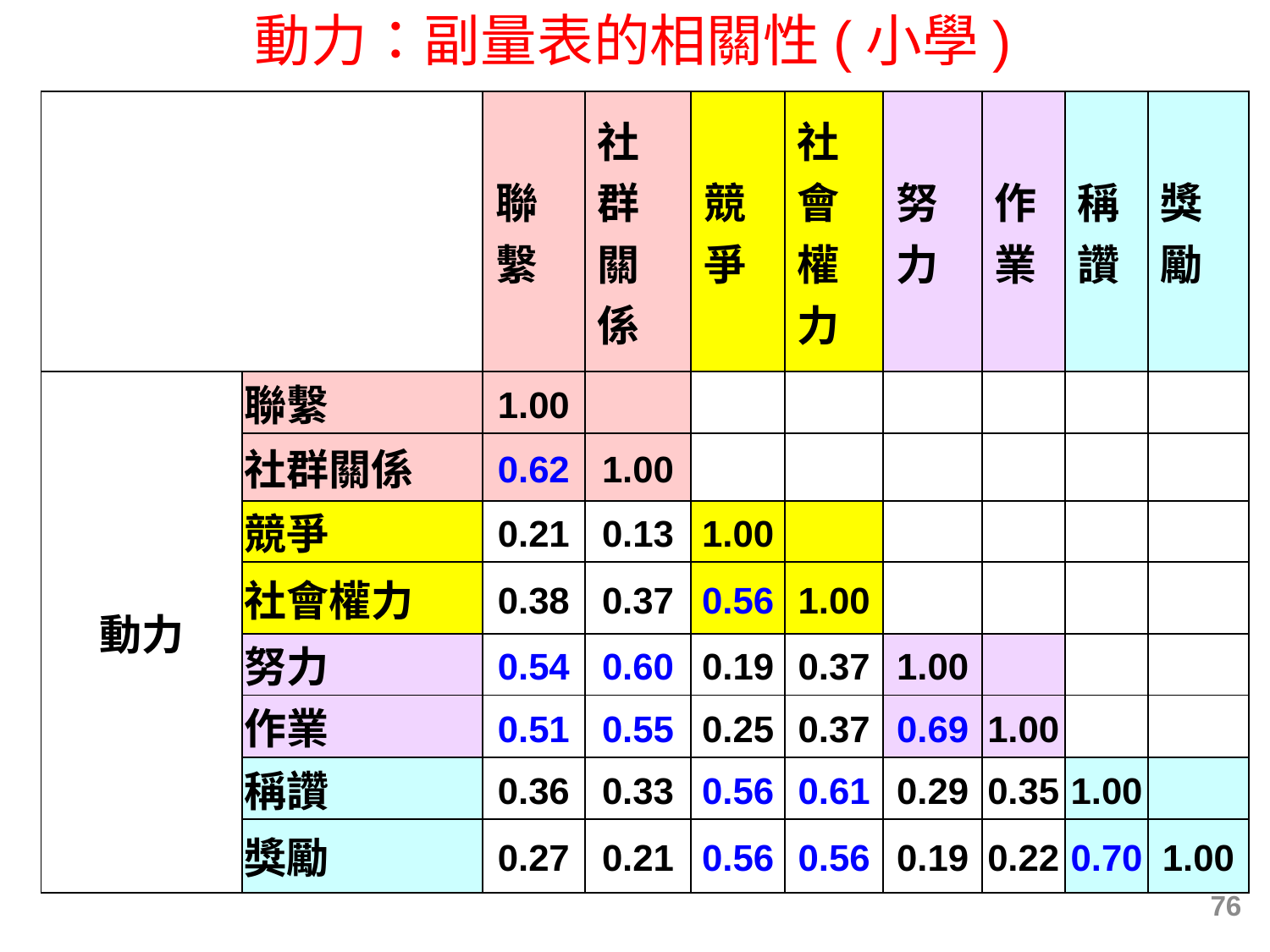

動力：副量表的相關性(小學)
|  |  | 聯繫 | 社群關係 | 競爭 | 社會權力 | 努力 | 作業 | 稱讚 | 獎勵 |
| --- | --- | --- | --- | --- | --- | --- | --- | --- | --- |
| 動力 | 聯繫 | 1.00 |  |  |  |  |  |  |  |
|  | 社群關係 | 0.62 | 1.00 |  |  |  |  |  |  |
|  | 競爭 | 0.21 | 0.13 | 1.00 |  |  |  |  |  |
|  | 社會權力 | 0.38 | 0.37 | 0.56 | 1.00 |  |  |  |  |
|  | 努力 | 0.54 | 0.60 | 0.19 | 0.37 | 1.00 |  |  |  |
|  | 作業 | 0.51 | 0.55 | 0.25 | 0.37 | 0.69 | 1.00 |  |  |
|  | 稱讚 | 0.36 | 0.33 | 0.56 | 0.61 | 0.29 | 0.35 | 1.00 |  |
|  | 獎勵 | 0.27 | 0.21 | 0.56 | 0.56 | 0.19 | 0.22 | 0.70 | 1.00 |
76